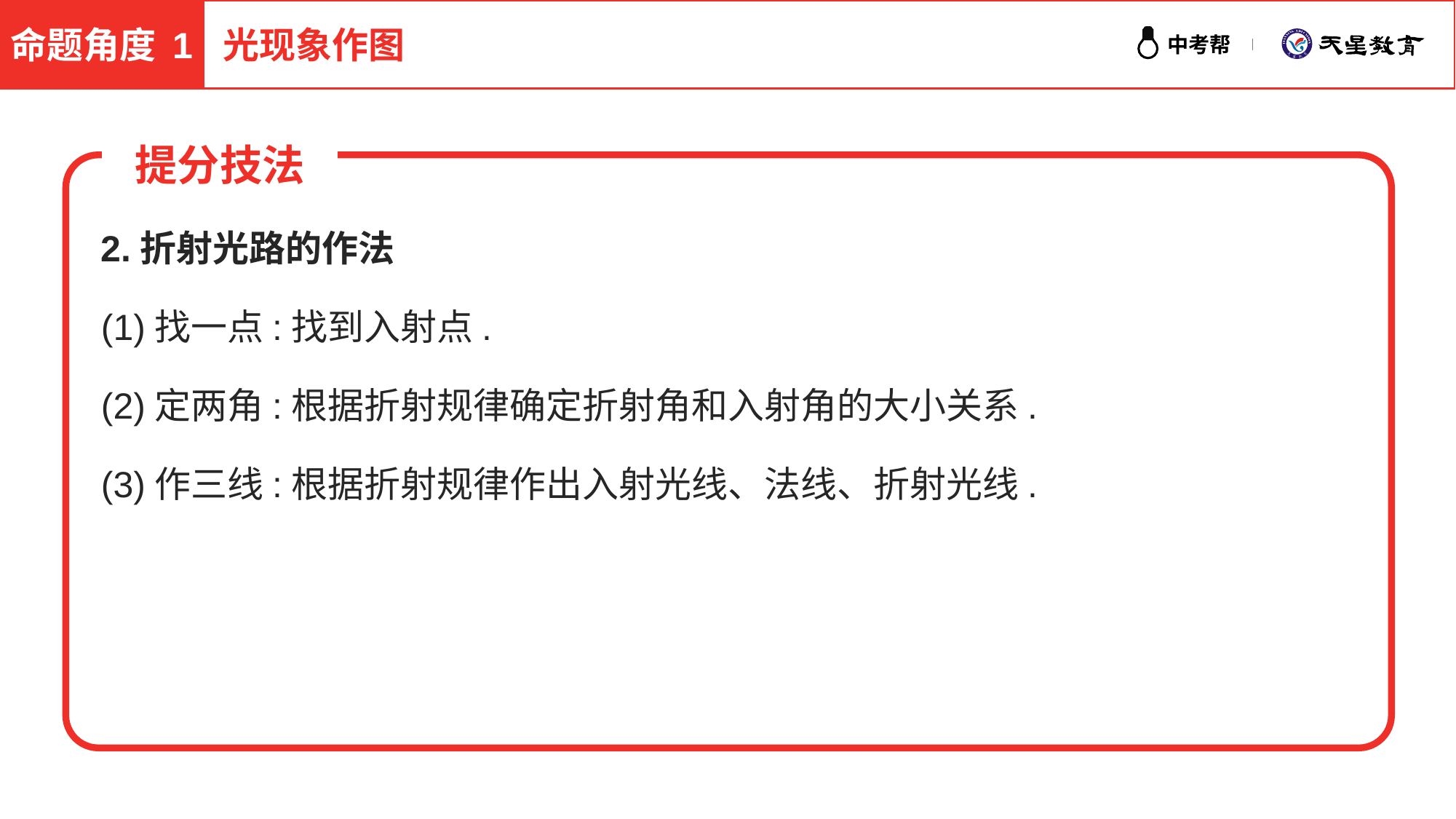

命题角度 1
光现象作图
提分技法

2.折射光路的作法
(1)找一点:找到入射点.
(2)定两角:根据折射规律确定折射角和入射角的大小关系.
(3)作三线:根据折射规律作出入射光线、法线、折射光线.